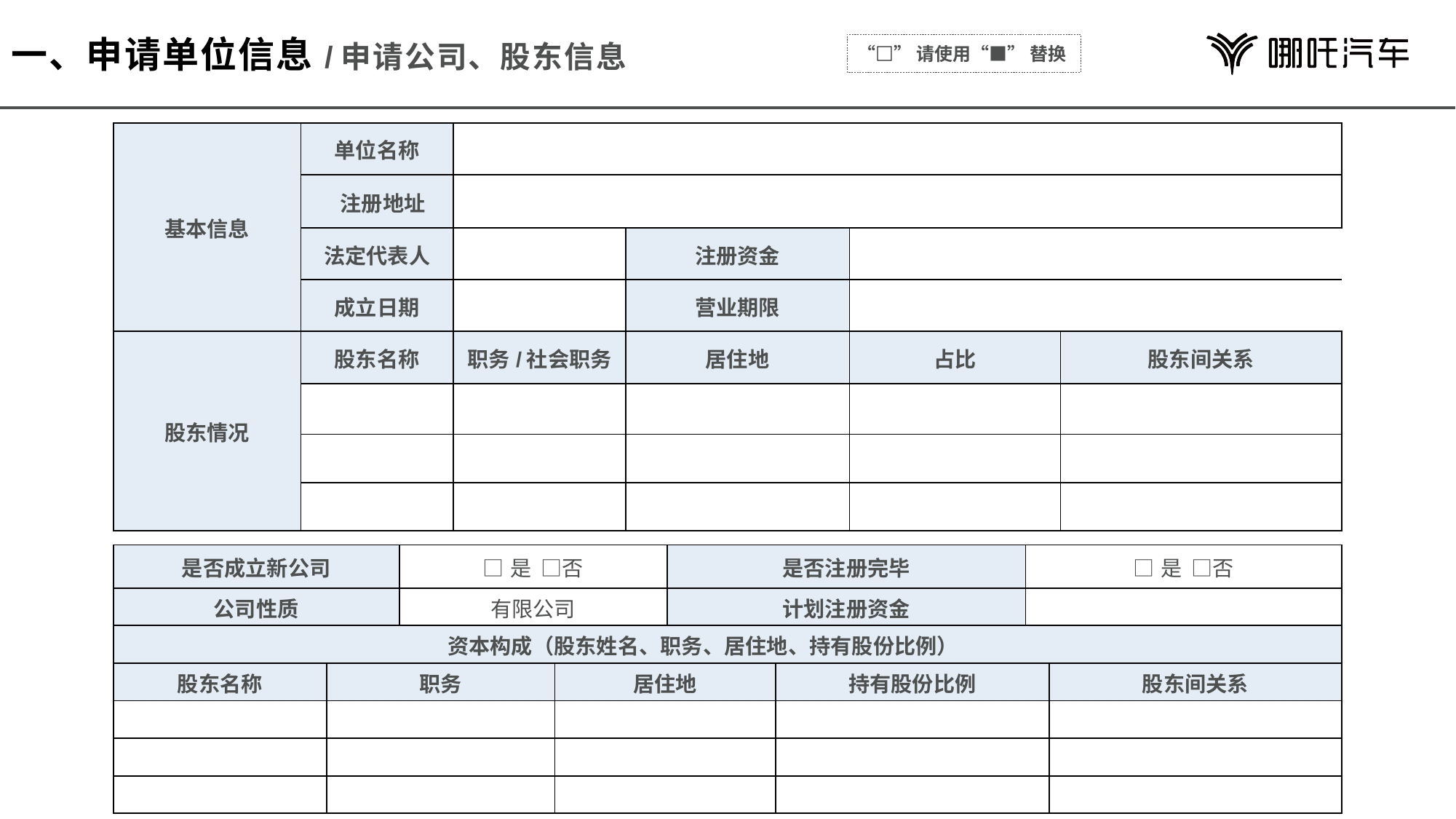

# 一、申请单位信息/申请公司、股东信息
“□”请使用“■” 替换
| 基本信息 | 单位名称 |  |  |  |  |
| --- | --- | --- | --- | --- | --- |
|  | 注册地址 |  |  |  |  |
|  | 法定代表人 |  | 注册资金 |  |  |
|  | 成立日期 |  | 营业期限 |  |  |
| 股东情况 | 股东名称 | 职务/社会职务 | 居住地 | 占比 | 股东间关系 |
|  |  |  |  |  |  |
|  |  |  |  |  |  |
|  |  |  |  |  |  |
| 是否成立新公司 |  | □是 □否 |  | 是否注册完毕 |  | □是 □否 |  |
| --- | --- | --- | --- | --- | --- | --- | --- |
| 公司性质 |  | 有限公司 |  | 计划注册资金 |  |  |  |
| 资本构成（股东姓名、职务、居住地、持有股份比例） |  |  |  |  |  |  |  |
| 股东名称 | 职务 |  | 居住地 |  | 持有股份比例 |  | 股东间关系 |
|  |  |  |  |  |  |  |  |
|  |  |  |  |  |  |  |  |
|  |  |  |  |  |  |  |  |